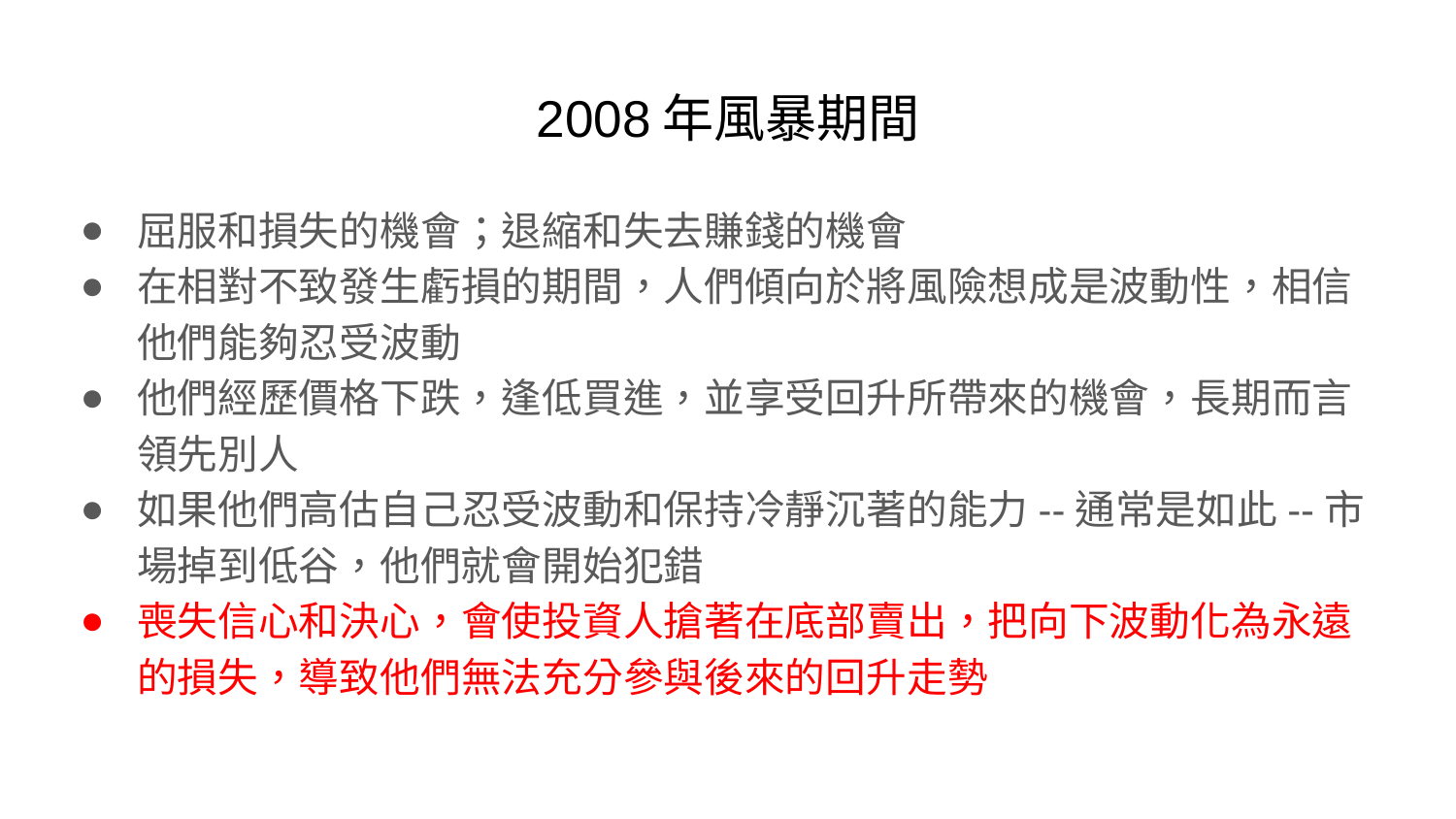

# 2008年風暴期間

屈服和損失的機會；退縮和失去賺錢的機會
在相對不致發生虧損的期間，人們傾向於將風險想成是波動性，相信他們能夠忍受波動
他們經歷價格下跌，逢低買進，並享受回升所帶來的機會，長期而言領先別人
如果他們高估自己忍受波動和保持冷靜沉著的能力--通常是如此--市場掉到低谷，他們就會開始犯錯
喪失信心和決心，會使投資人搶著在底部賣出，把向下波動化為永遠的損失，導致他們無法充分參與後來的回升走勢